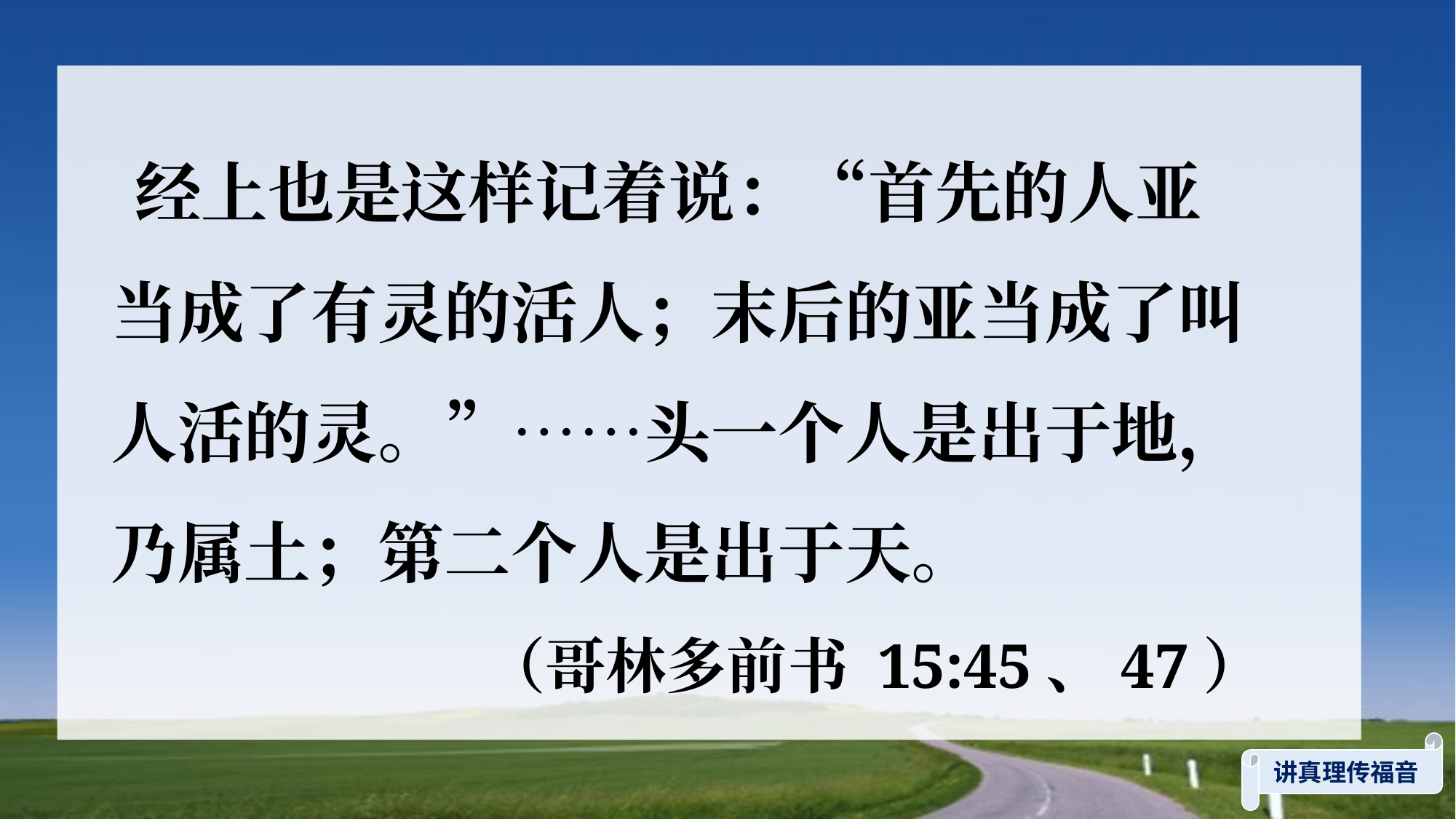

经上也是这样记着说：“首先的人亚当成了有灵的活人；末后的亚当成了叫人活的灵。”……头一个人是出于地，乃属土；第二个人是出于天。
（哥林多前书 15:45、47）
讲真理传福音